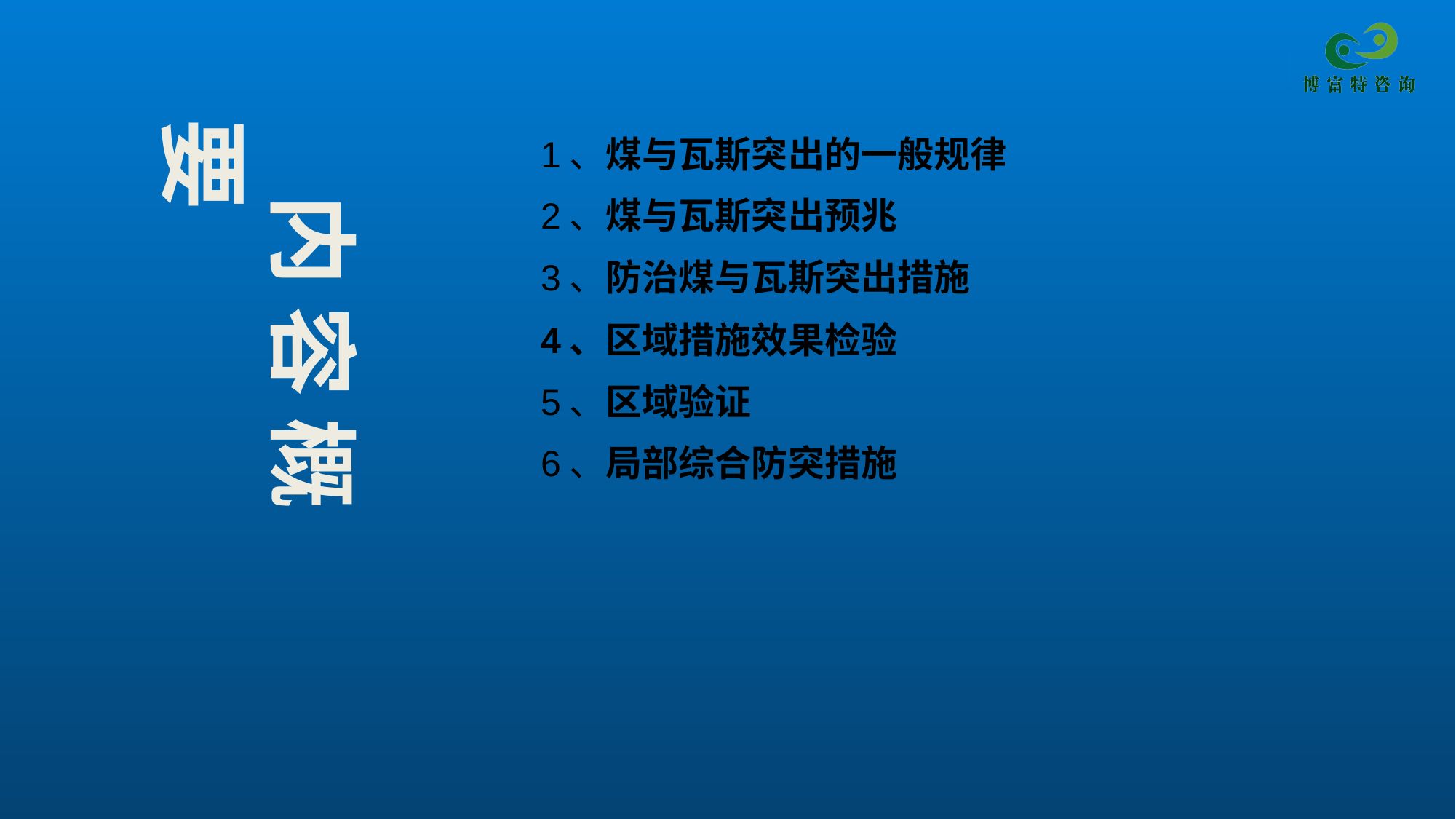

内 容 概 要
1、煤与瓦斯突出的一般规律
2、煤与瓦斯突出预兆
3、防治煤与瓦斯突出措施
4、区域措施效果检验
5、区域验证
6、局部综合防突措施